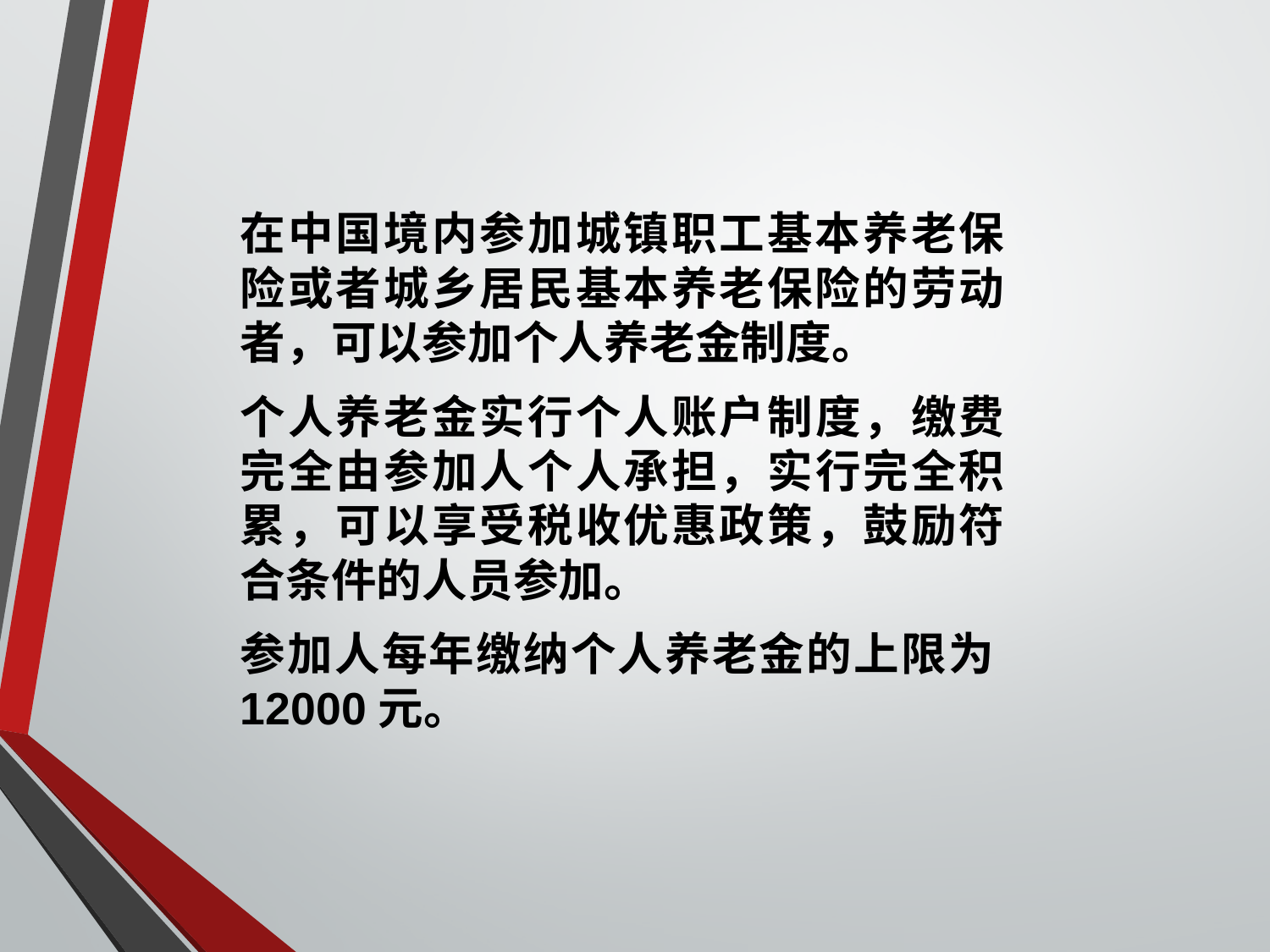

在中国境内参加城镇职工基本养老保险或者城乡居民基本养老保险的劳动者，可以参加个人养老金制度。
个人养老金实行个人账户制度，缴费完全由参加人个人承担，实行完全积累，可以享受税收优惠政策，鼓励符合条件的人员参加。
参加人每年缴纳个人养老金的上限为12000元。